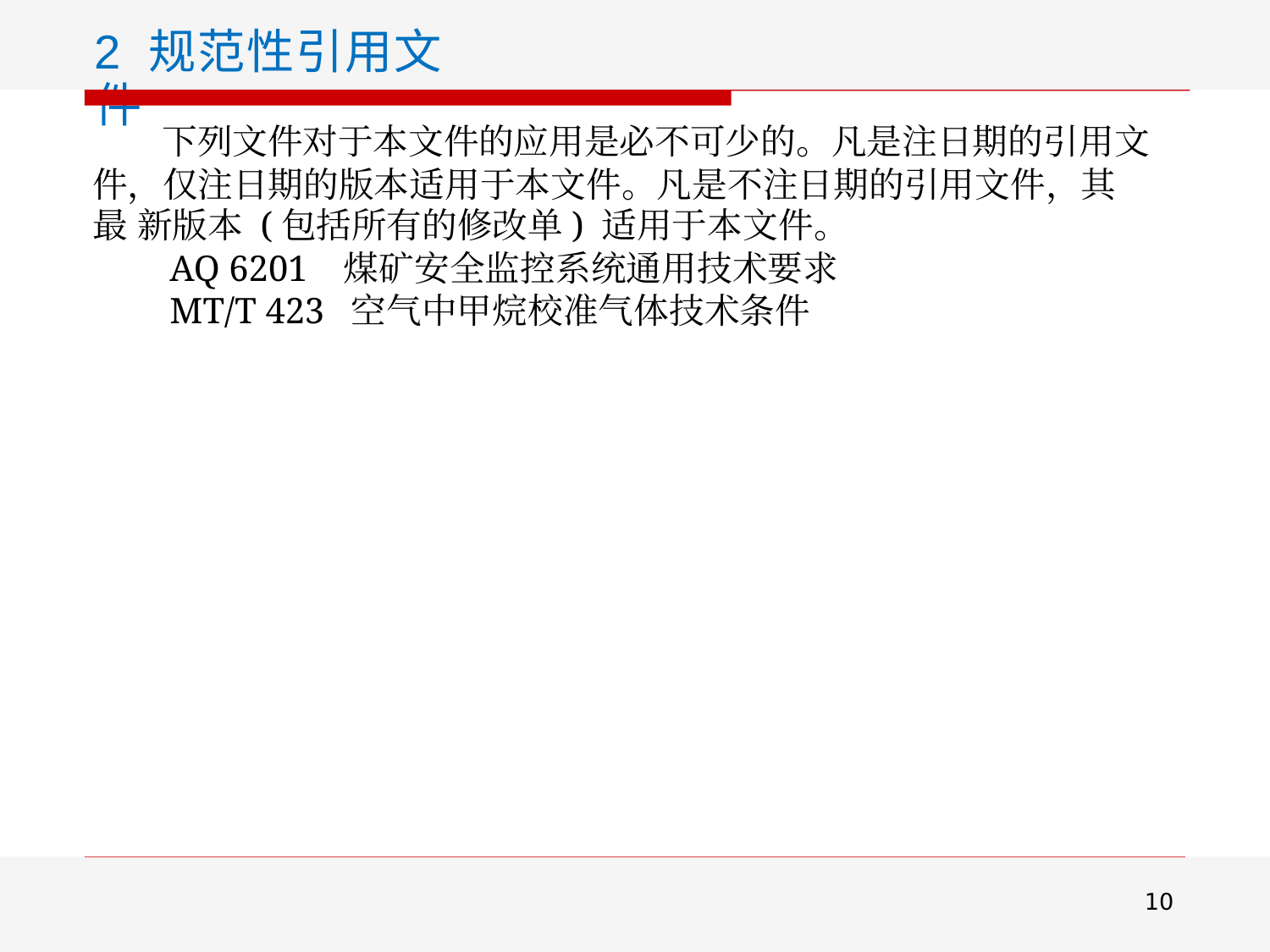

2 规范性引用文件

下列文件对于本文件的应用是必不可少的。凡是注日期的引用文
件，仅注日期的版本适用于本文件。凡是不注日期的引用文件，其最 新版本 (包括所有的修改单) 适用于本文件。
AQ 6201   煤矿安全监控系统通用技术要求
MT/T 423  空气中甲烷校准气体技术条件

10